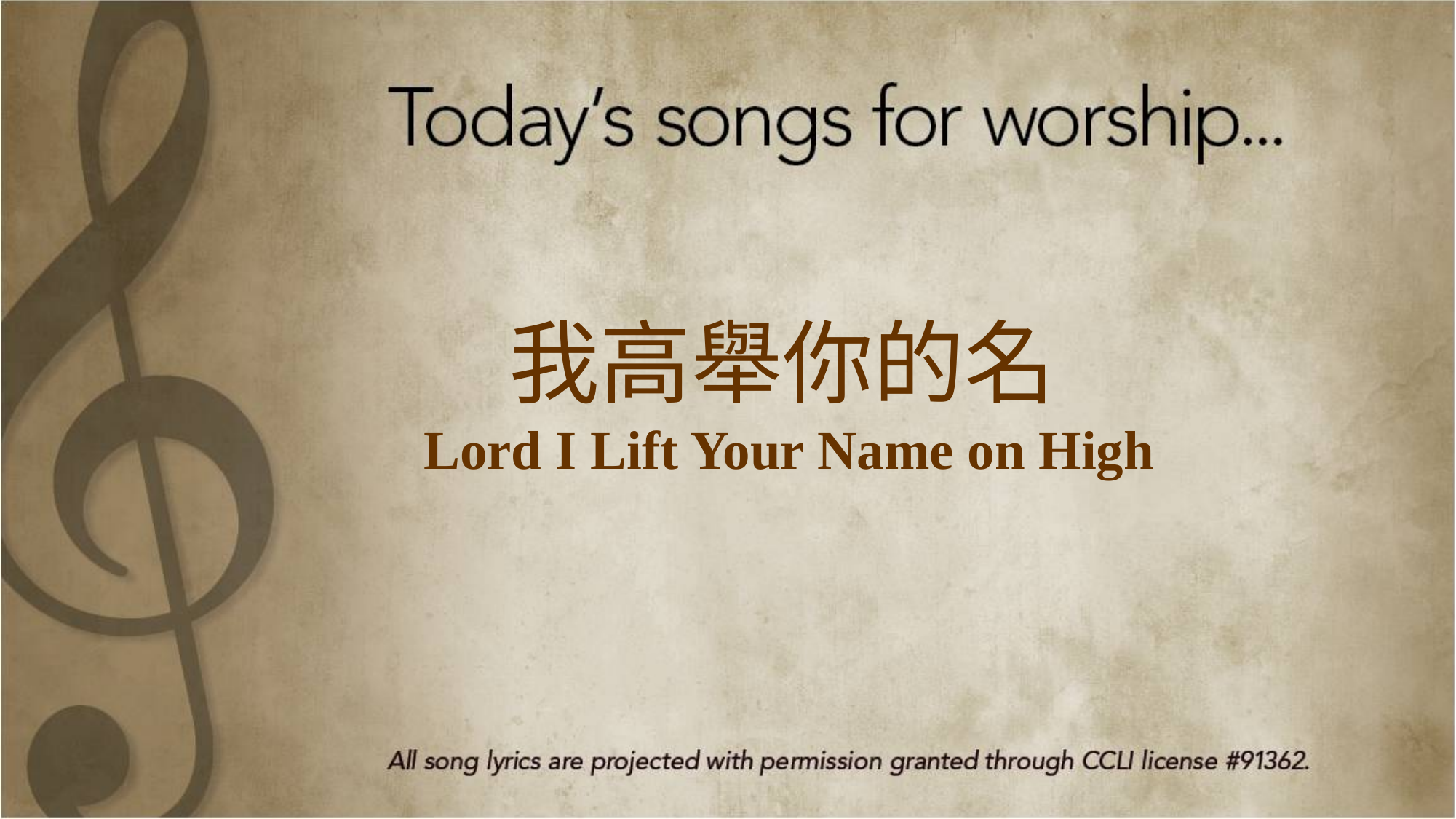

我高舉你的名
 Lord I Lift Your Name on High